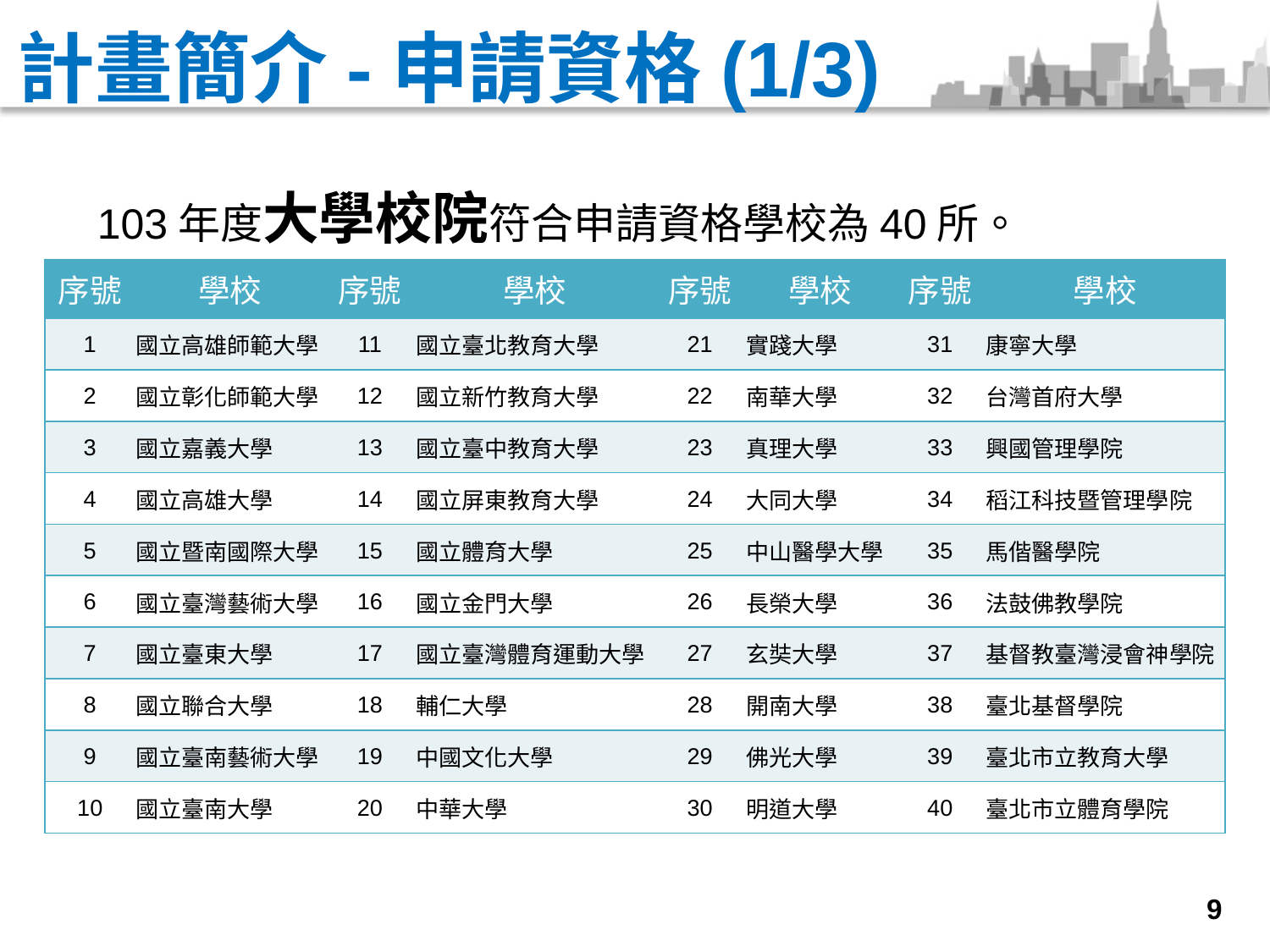

# 計畫簡介-申請資格(1/3)
103年度大學校院符合申請資格學校為40所。
| 序號 | 學校 | 序號 | 學校 | 序號 | 學校 | 序號 | 學校 |
| --- | --- | --- | --- | --- | --- | --- | --- |
| 1 | 國立高雄師範大學 | 11 | 國立臺北教育大學 | 21 | 實踐大學 | 31 | 康寧大學 |
| 2 | 國立彰化師範大學 | 12 | 國立新竹教育大學 | 22 | 南華大學 | 32 | 台灣首府大學 |
| 3 | 國立嘉義大學 | 13 | 國立臺中教育大學 | 23 | 真理大學 | 33 | 興國管理學院 |
| 4 | 國立高雄大學 | 14 | 國立屏東教育大學 | 24 | 大同大學 | 34 | 稻江科技暨管理學院 |
| 5 | 國立暨南國際大學 | 15 | 國立體育大學 | 25 | 中山醫學大學 | 35 | 馬偕醫學院 |
| 6 | 國立臺灣藝術大學 | 16 | 國立金門大學 | 26 | 長榮大學 | 36 | 法鼓佛教學院 |
| 7 | 國立臺東大學 | 17 | 國立臺灣體育運動大學 | 27 | 玄奘大學 | 37 | 基督教臺灣浸會神學院 |
| 8 | 國立聯合大學 | 18 | 輔仁大學 | 28 | 開南大學 | 38 | 臺北基督學院 |
| 9 | 國立臺南藝術大學 | 19 | 中國文化大學 | 29 | 佛光大學 | 39 | 臺北市立教育大學 |
| 10 | 國立臺南大學 | 20 | 中華大學 | 30 | 明道大學 | 40 | 臺北市立體育學院 |
9